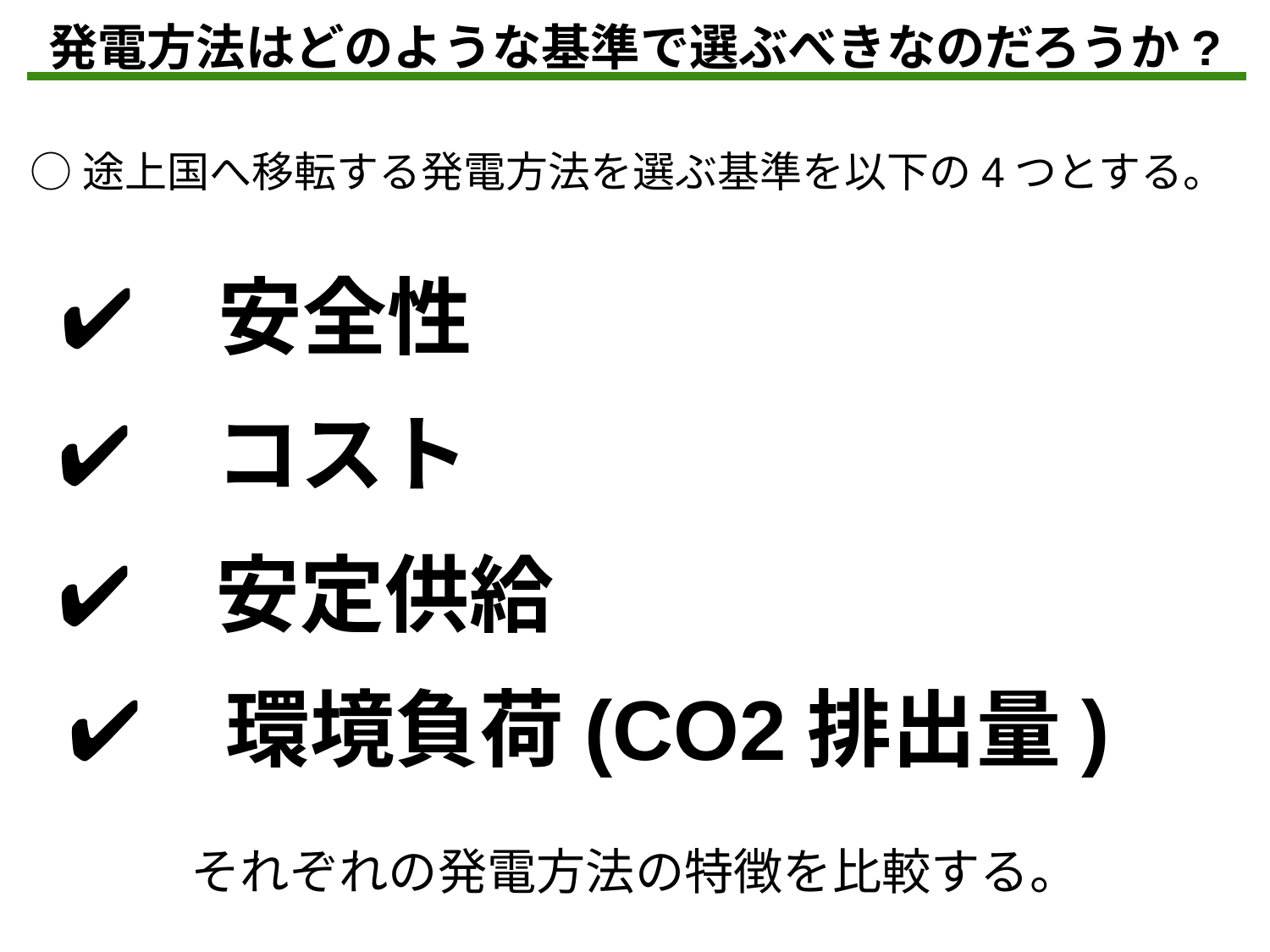

発電方法はどのような基準で選ぶべきなのだろうか?
○途上国へ移転する発電方法を選ぶ基準を以下の4つとする。
✔　安全性
✔　コスト
✔　安定供給
✔　環境負荷(CO2排出量)
それぞれの発電方法の特徴を比較する。